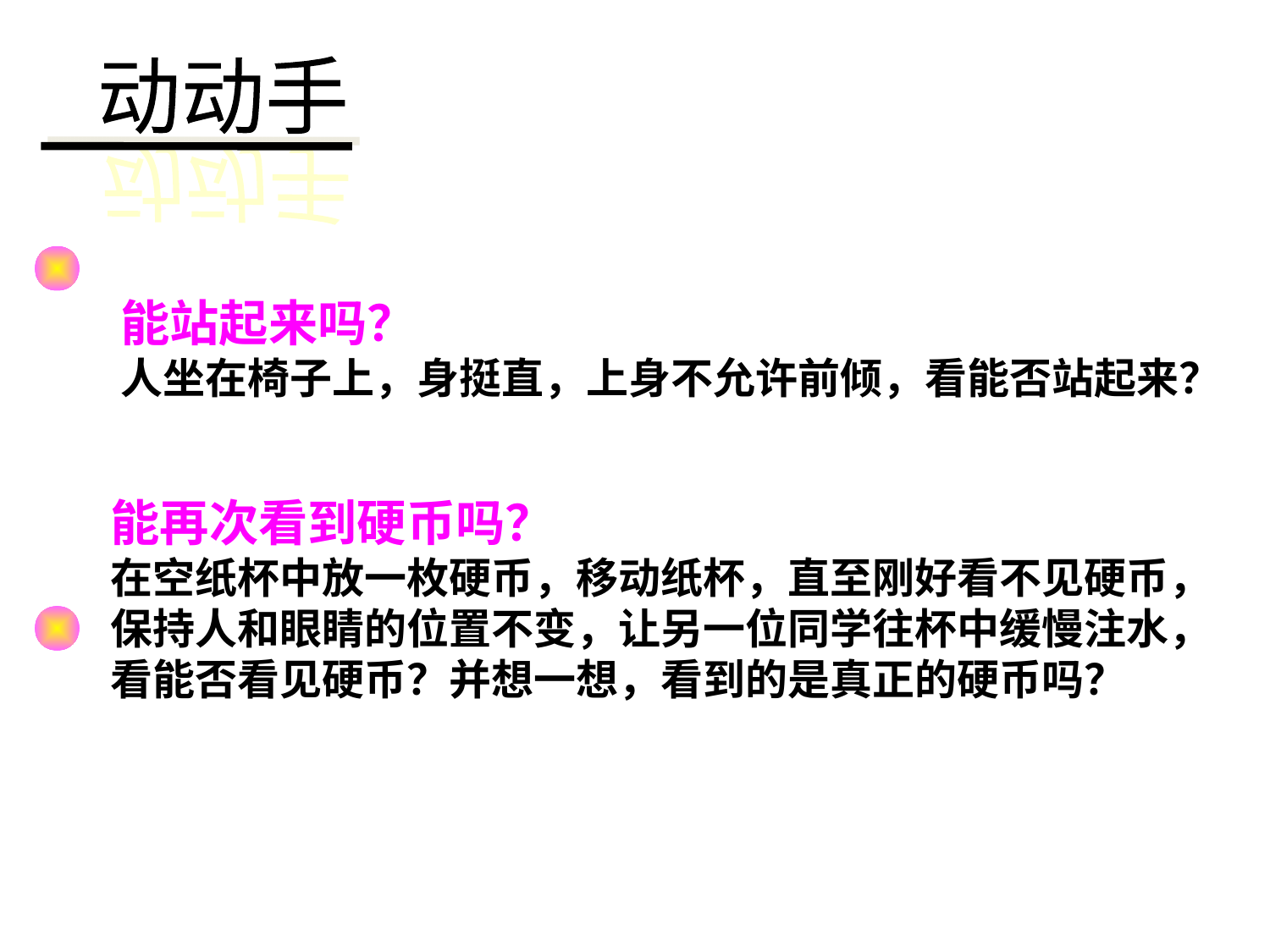

动动手

动动手

能站起来吗？
人坐在椅子上，身挺直，上身不允许前倾，看能否站起来？
能再次看到硬币吗？
在空纸杯中放一枚硬币，移动纸杯，直至刚好看不见硬币，
保持人和眼睛的位置不变，让另一位同学往杯中缓慢注水，
看能否看见硬币？并想一想，看到的是真正的硬币吗？